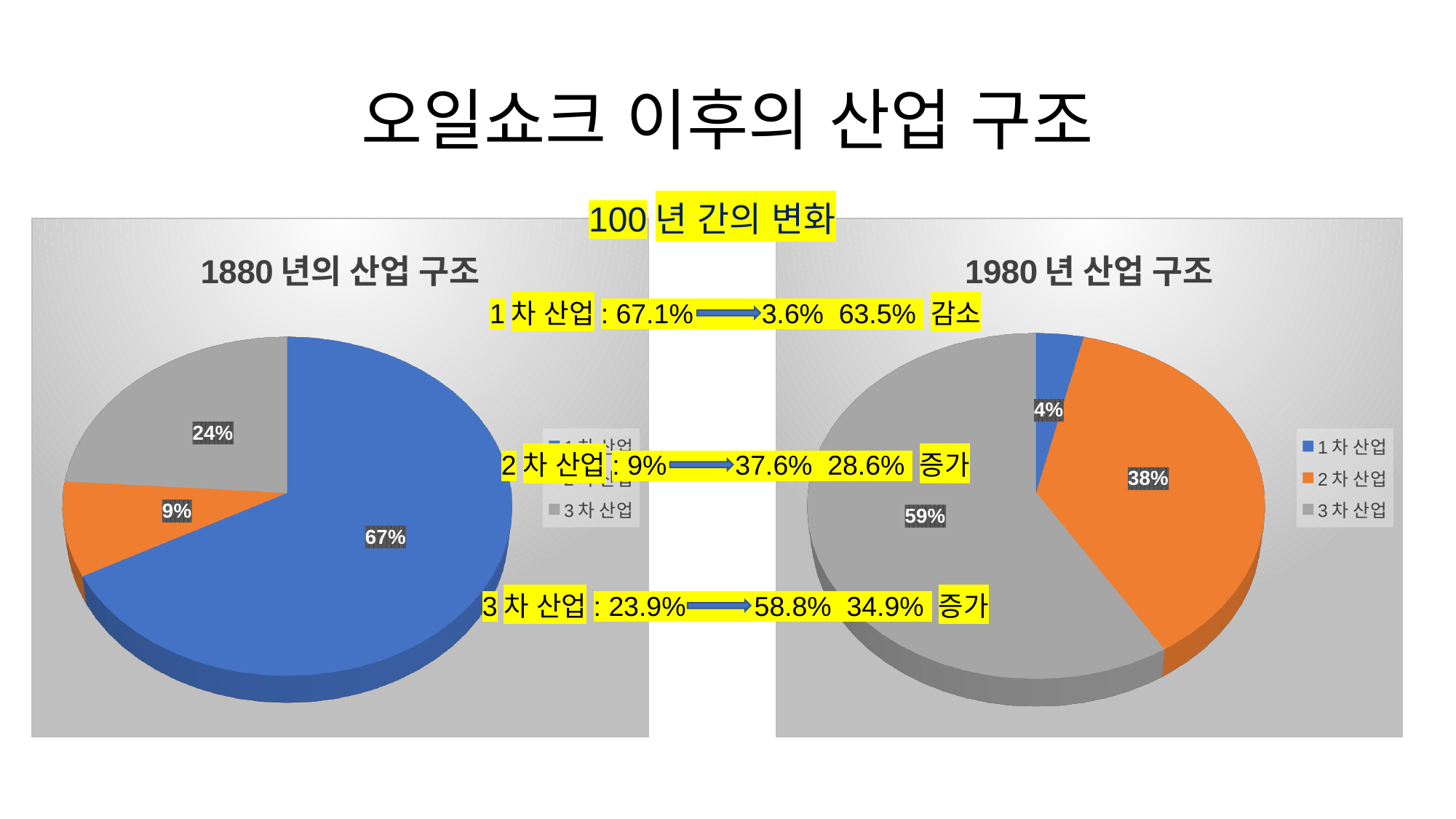

# 오일쇼크 이후의 산업 구조
100년 간의 변화

[unsupported chart]

[unsupported chart]

1차 산업: 67.1%         3.6%  63.5% 감소

2차 산업: 9%         37.6%  28.6% 증가

3차 산업: 23.9%         58.8%  34.9% 증가